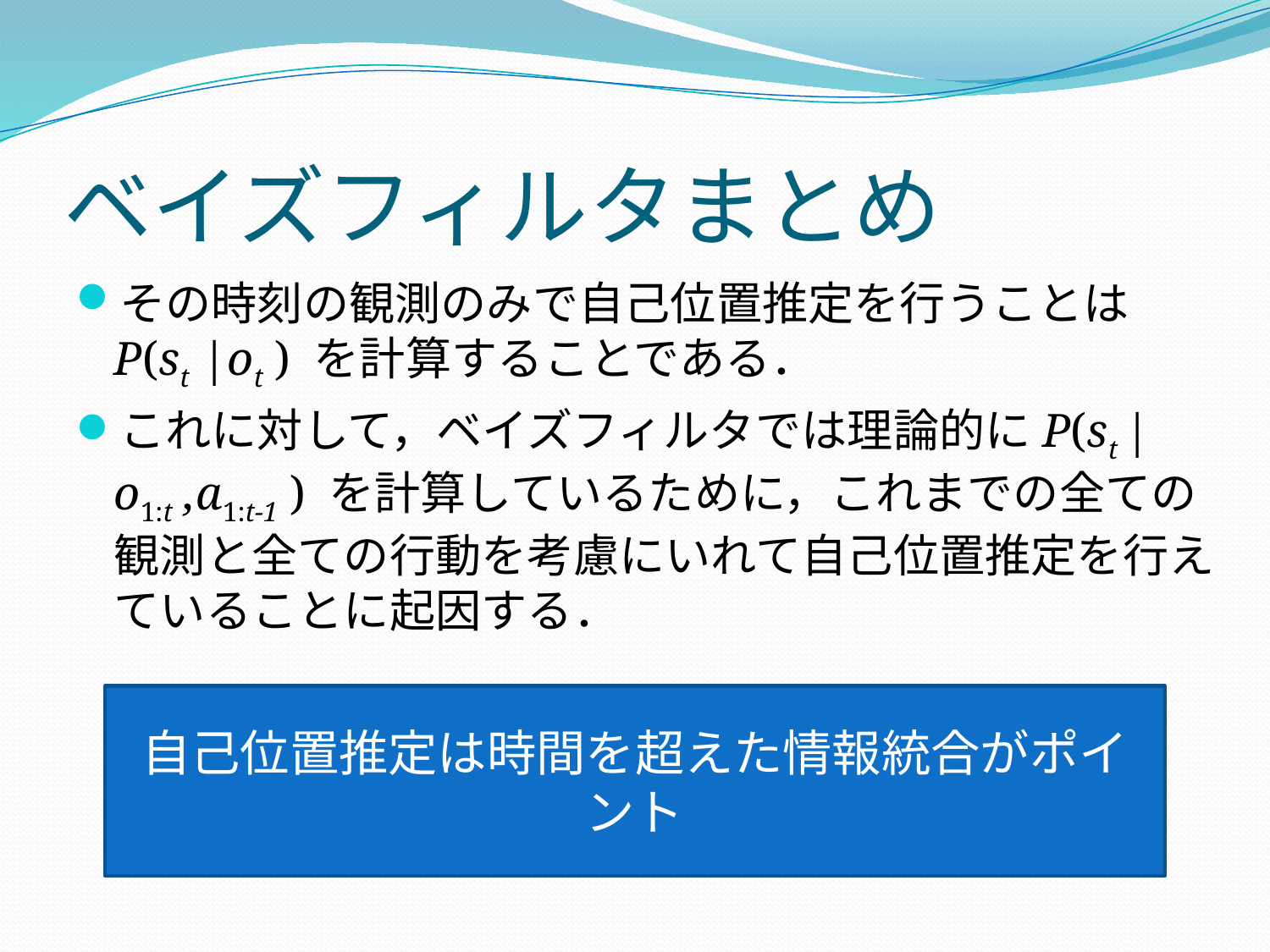

# ベイズフィルタまとめ
その時刻の観測のみで自己位置推定を行うことは
P(st |ot ) を計算することである．
これに対して，ベイズフィルタでは理論的にP(st |o1:t ,a1:t-1 ) を計算しているために，これまでの全ての観測と全ての行動を考慮にいれて自己位置推定を行えていることに起因する．
自己位置推定は時間を超えた情報統合がポイント